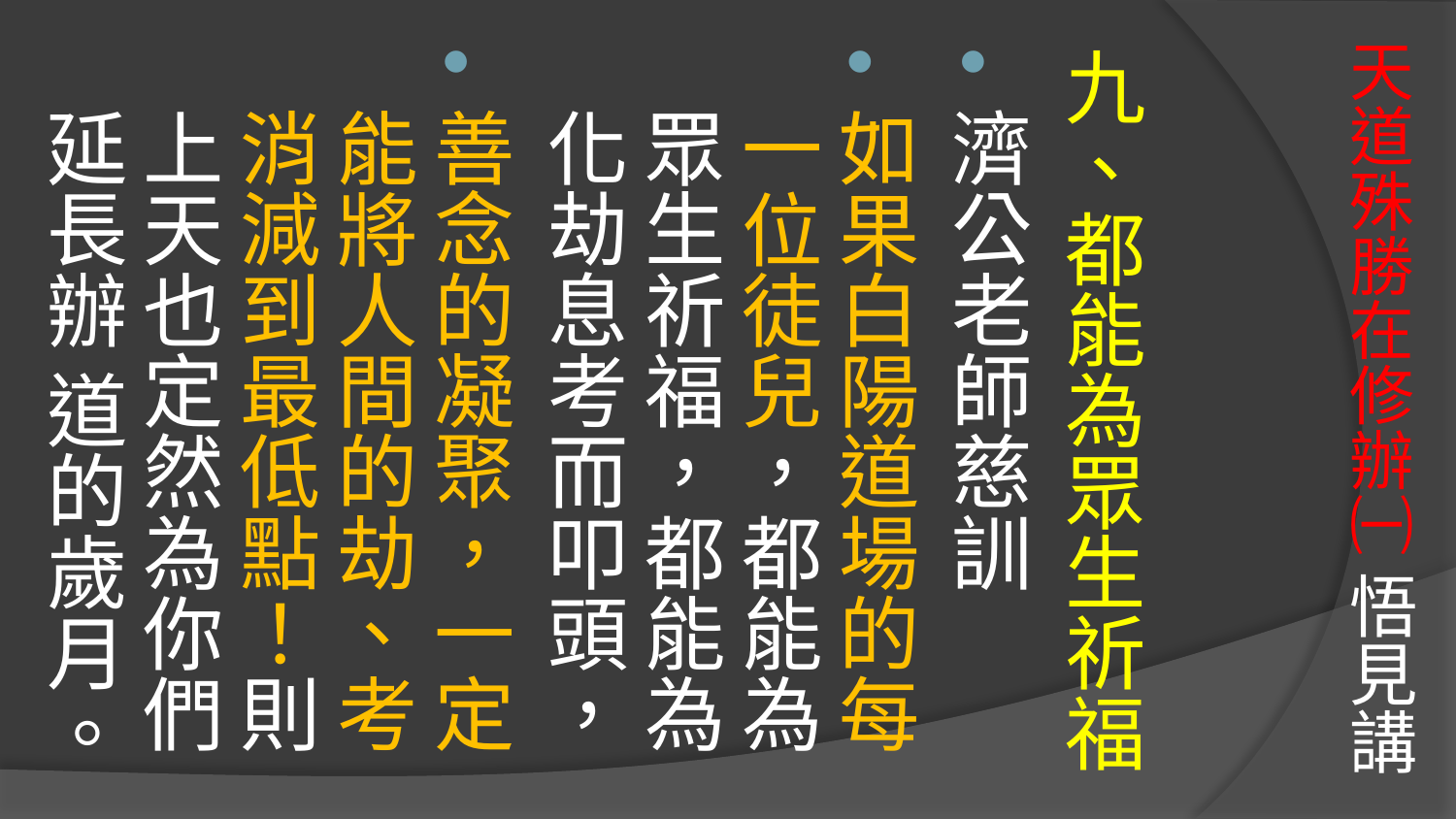

# 天道殊勝在修辦㈠ 悟見講
九、都能為眾生祈福
濟公老師慈訓
如果白陽道場的每一位徒兒，都能為眾生祈福，都能為化劫息考而叩頭，
善念的凝聚，一定能將人間的劫、考消減到最低點！則上天也定然為你們延長辦 道的歲月。